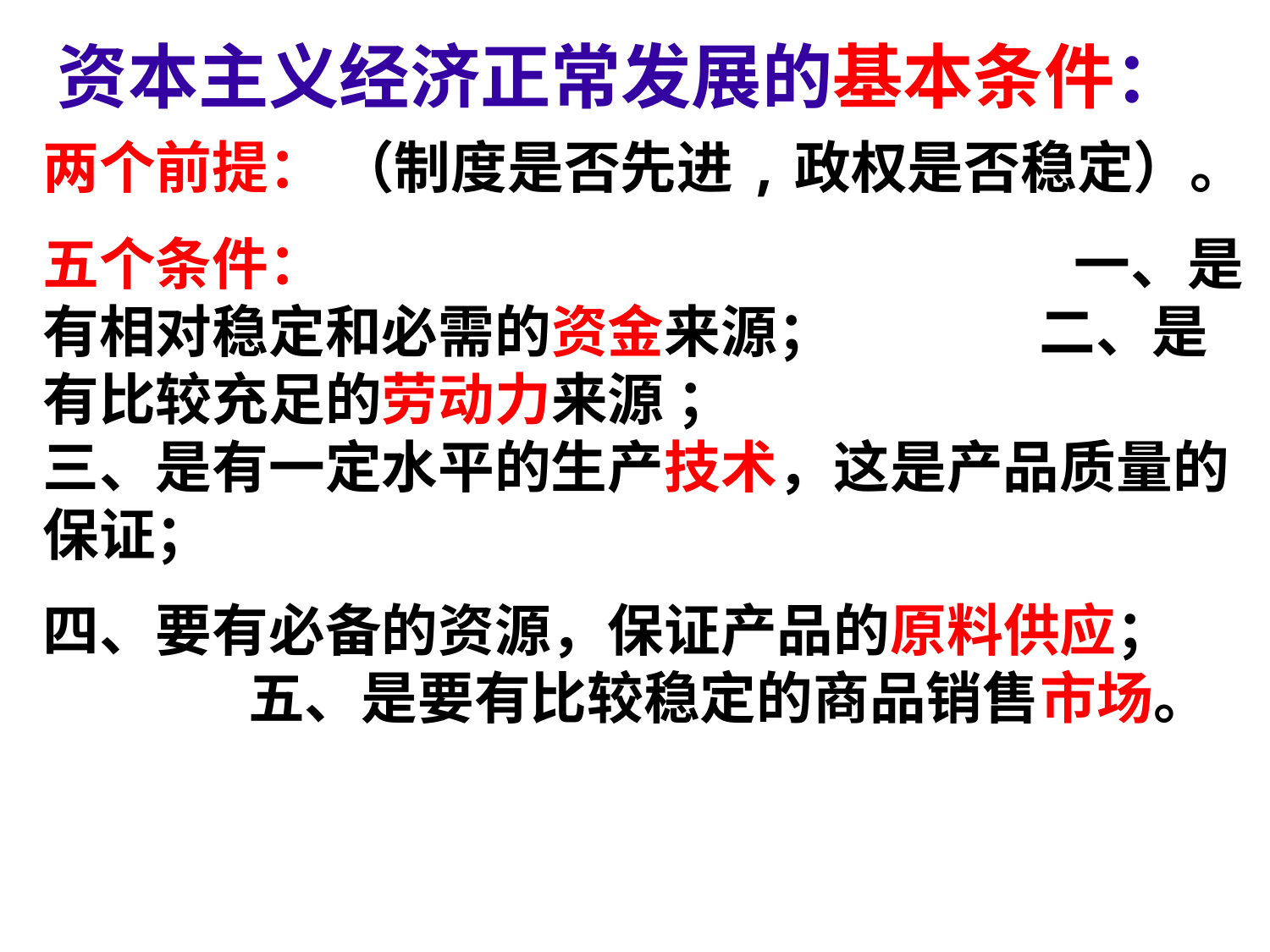

资本主义经济正常发展的基本条件：
两个前提： （制度是否先进,政权是否稳定）。
五个条件：                                                          一、是有相对稳定和必需的资金来源；                二、是有比较充足的劳动力来源 ；                                        三、是有一定水平的生产技术，这是产品质量的保证；
四、要有必备的资源，保证产品的原料供应；                       五、是要有比较稳定的商品销售市场。